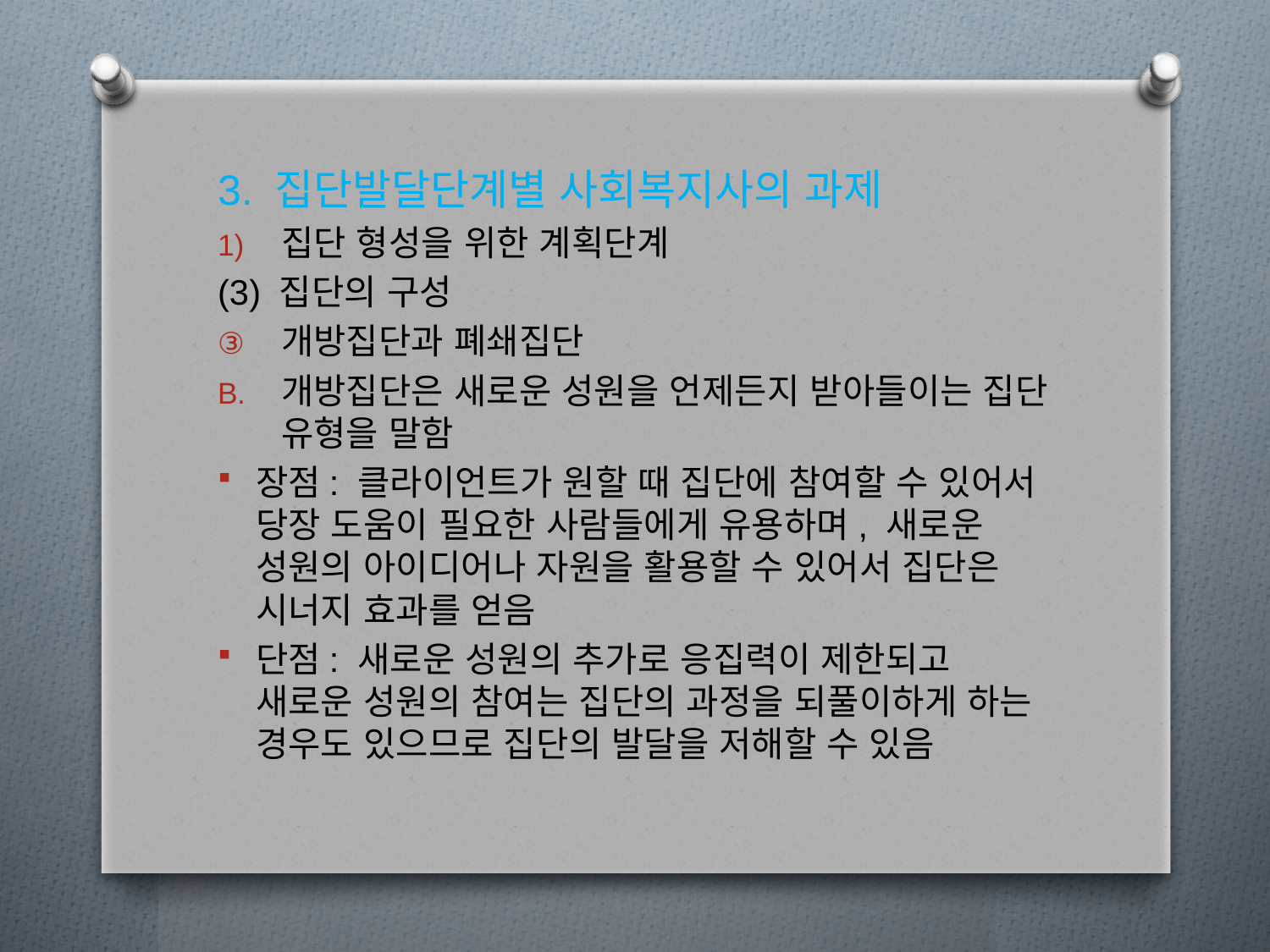

3. 집단발달단계별 사회복지사의 과제
집단 형성을 위한 계획단계
(3) 집단의 구성
개방집단과 폐쇄집단
개방집단은 새로운 성원을 언제든지 받아들이는 집단 유형을 말함
장점: 클라이언트가 원할 때 집단에 참여할 수 있어서 당장 도움이 필요한 사람들에게 유용하며, 새로운 성원의 아이디어나 자원을 활용할 수 있어서 집단은 시너지 효과를 얻음
단점: 새로운 성원의 추가로 응집력이 제한되고 새로운 성원의 참여는 집단의 과정을 되풀이하게 하는 경우도 있으므로 집단의 발달을 저해할 수 있음